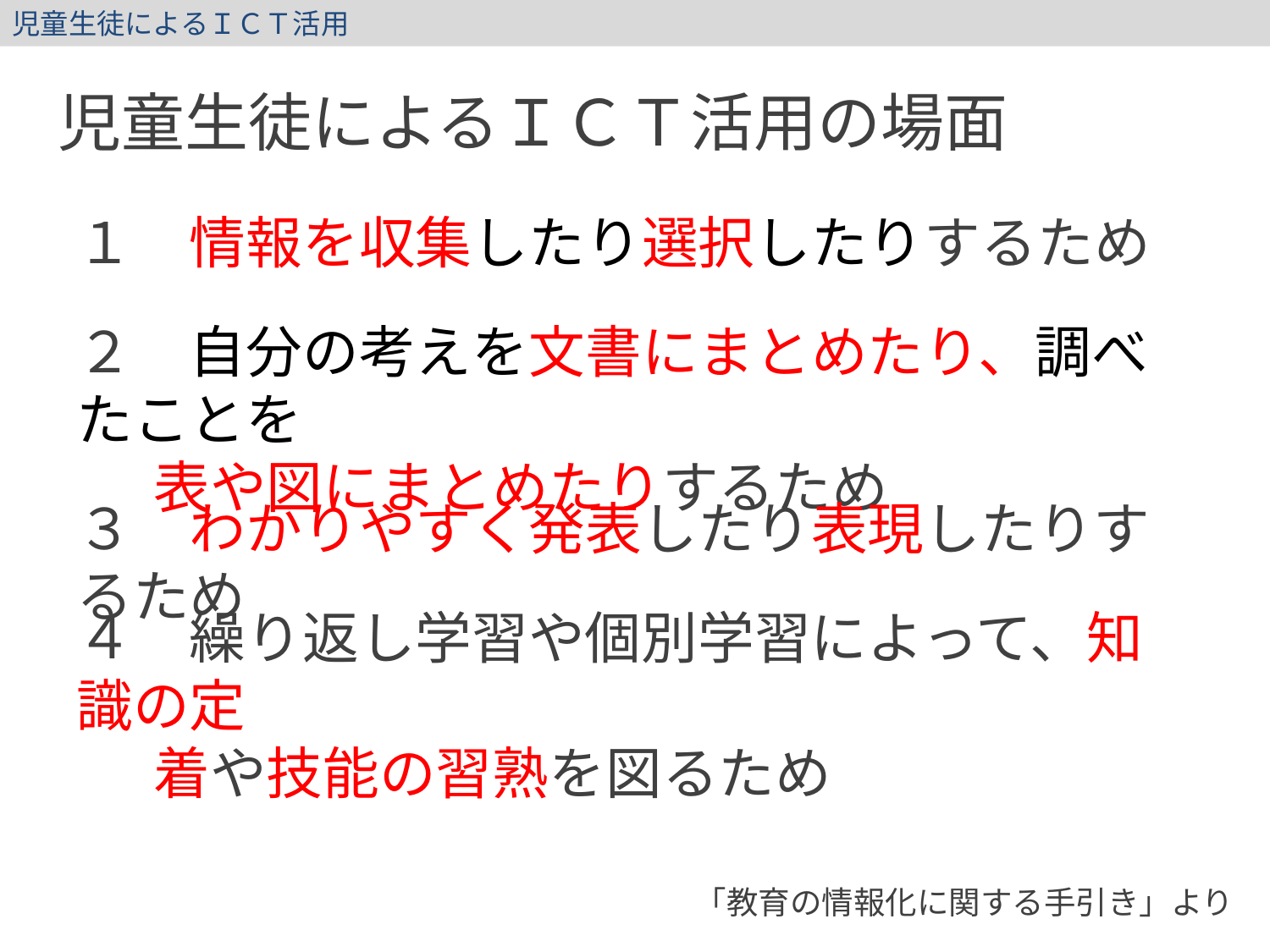

児童生徒によるＩＣＴ活用
児童生徒によるＩＣＴ活用の場面
１　情報を収集したり選択したりするため
２　自分の考えを文書にまとめたり、調べたことを
     表や図にまとめたりするため
３　わかりやすく発表したり表現したりするため
４　繰り返し学習や個別学習によって、知識の定
     着や技能の習熟を図るため
「教育の情報化に関する手引き」より